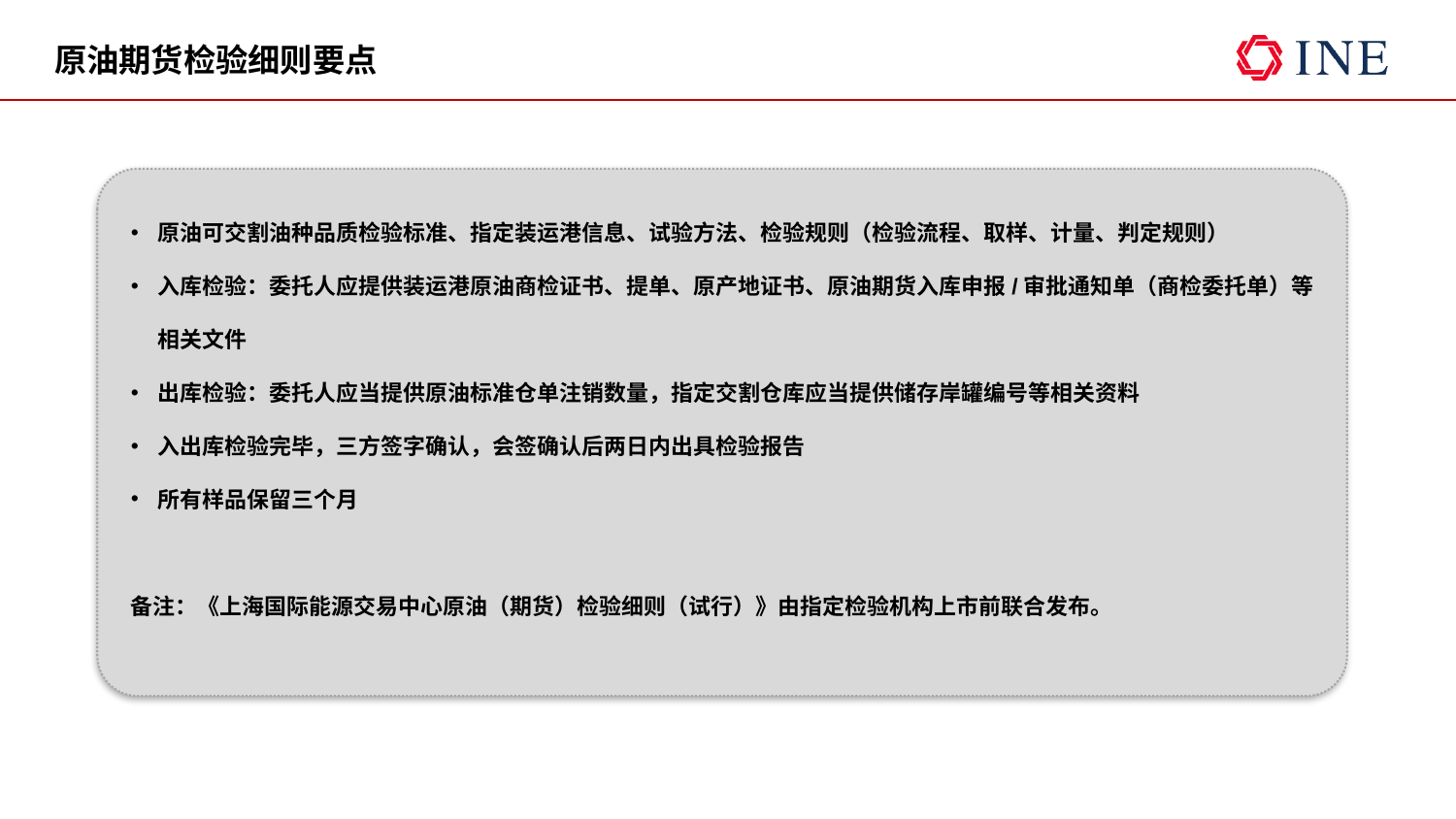

# 原油期货检验细则要点
原油可交割油种品质检验标准、指定装运港信息、试验方法、检验规则（检验流程、取样、计量、判定规则）
入库检验：委托人应提供装运港原油商检证书、提单、原产地证书、原油期货入库申报/审批通知单（商检委托单）等相关文件
出库检验：委托人应当提供原油标准仓单注销数量，指定交割仓库应当提供储存岸罐编号等相关资料
入出库检验完毕，三方签字确认，会签确认后两日内出具检验报告
所有样品保留三个月

备注：《上海国际能源交易中心原油（期货）检验细则（试行）》由指定检验机构上市前联合发布。